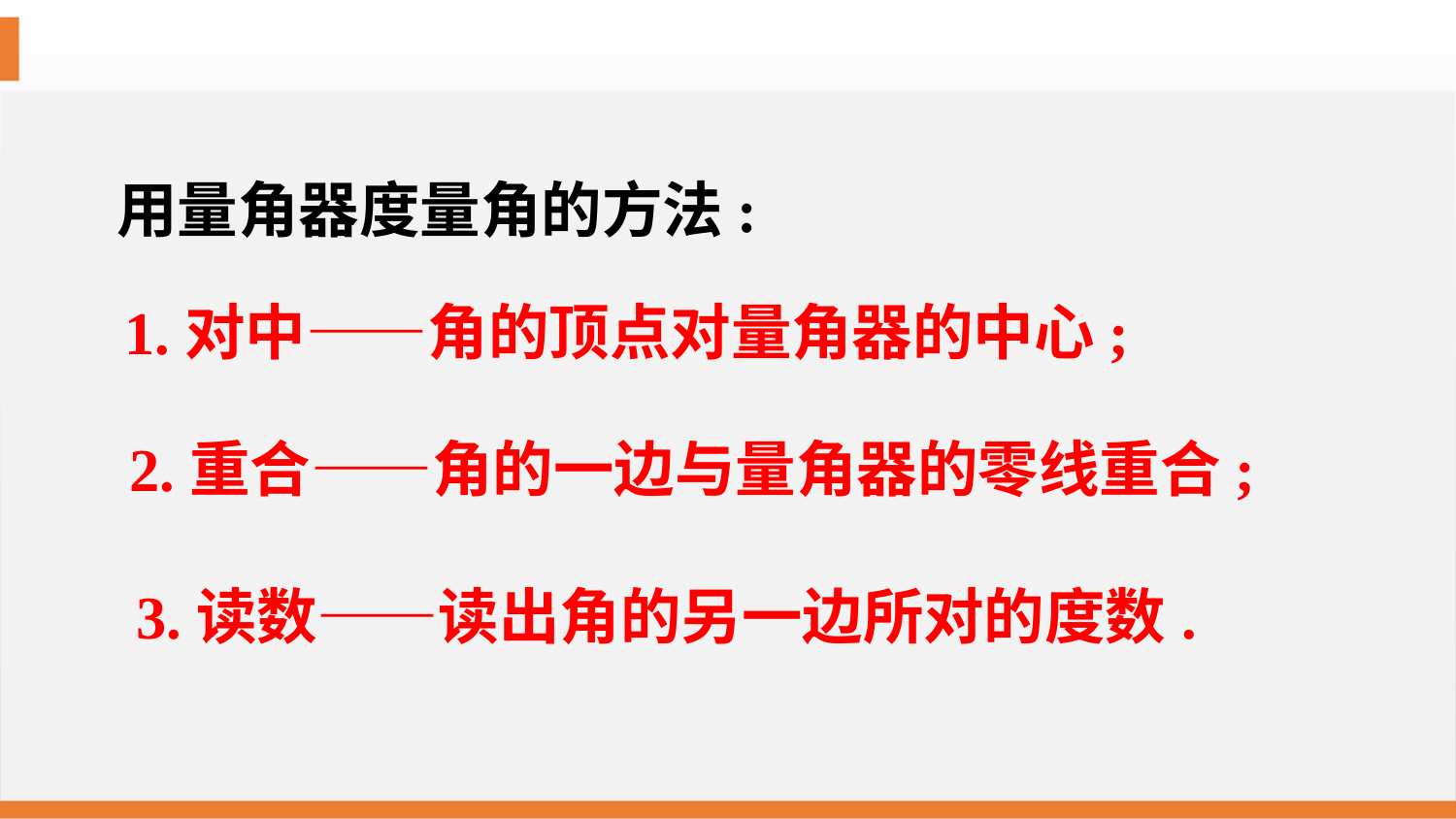

用量角器度量角的方法:
1.对中——角的顶点对量角器的中心;
2.重合——角的一边与量角器的零线重合;
3.读数——读出角的另一边所对的度数.